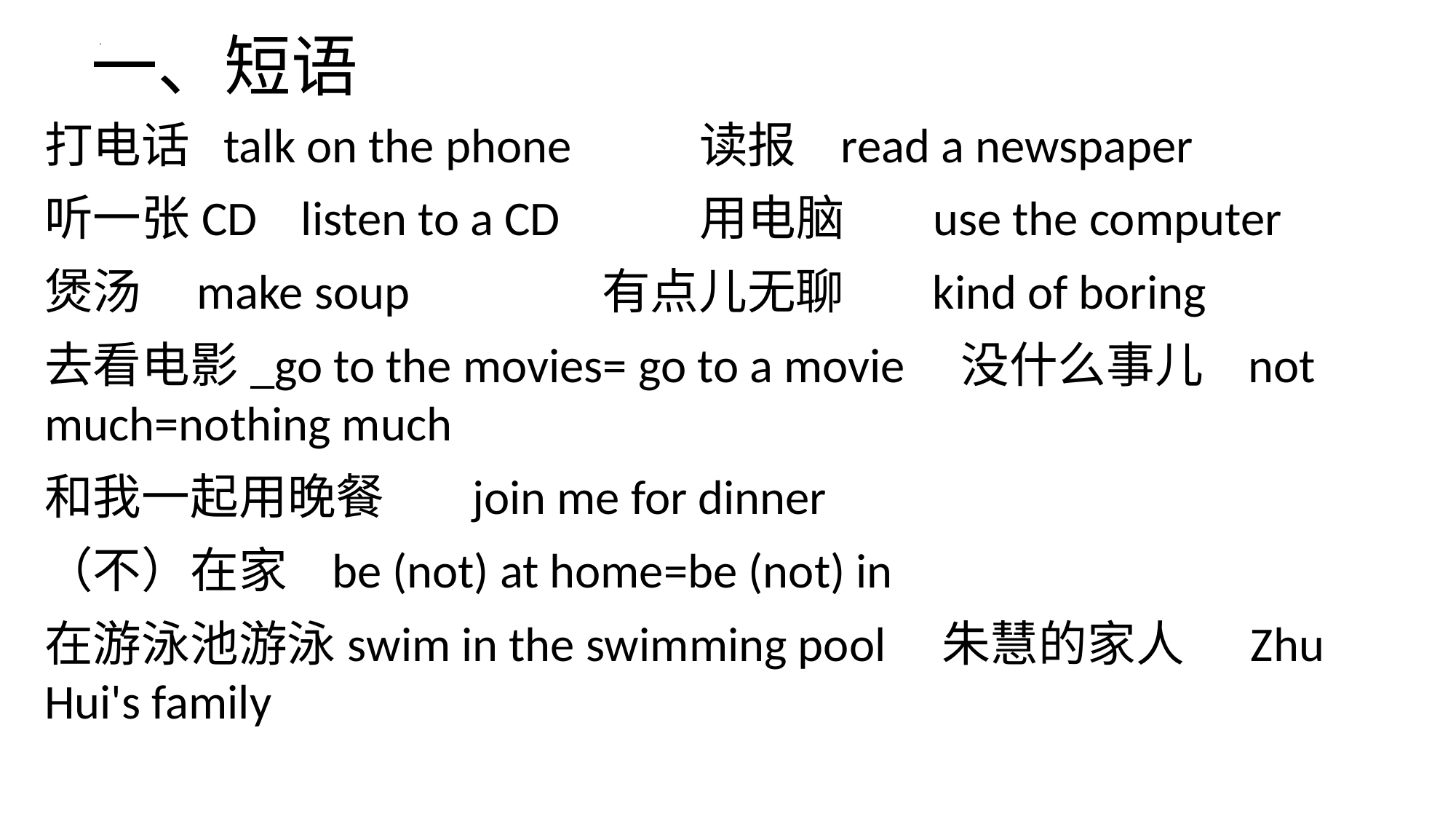

# 一、短语
打电话  talk on the phone        	读报   read a newspaper
听一张CD    listen to a CD       	用电脑       use the computer
煲汤    make soup      	          有点儿无聊       kind of boring
去看电影_go to the movies= go to a movie    没什么事儿   not much=nothing much
和我一起用晚餐       join me for dinner
（不）在家   be (not) at home=be (not) in
在游泳池游泳swim in the swimming pool    朱慧的家人     Zhu Hui's family